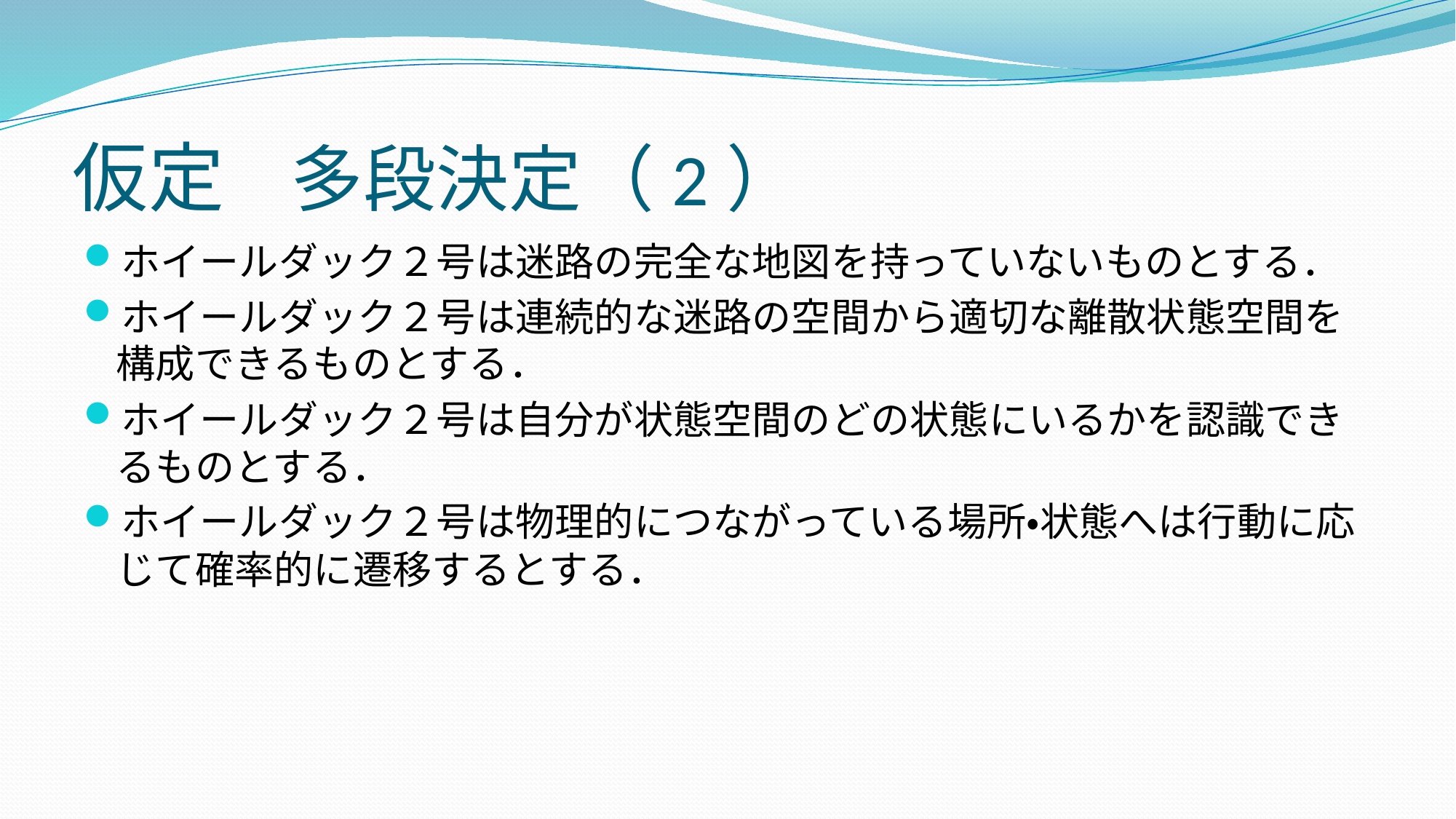

# 仮定	多段決定（2）
ホイールダック２号は迷路の完全な地図を持っていないものとする．
ホイールダック２号は連続的な迷路の空間から適切な離散状態空間を構成できるものとする．
ホイールダック２号は自分が状態空間のどの状態にいるかを認識できるものとする．
ホイールダック２号は物理的につながっている場所・状態へは行動に応じて確率的に遷移するとする．